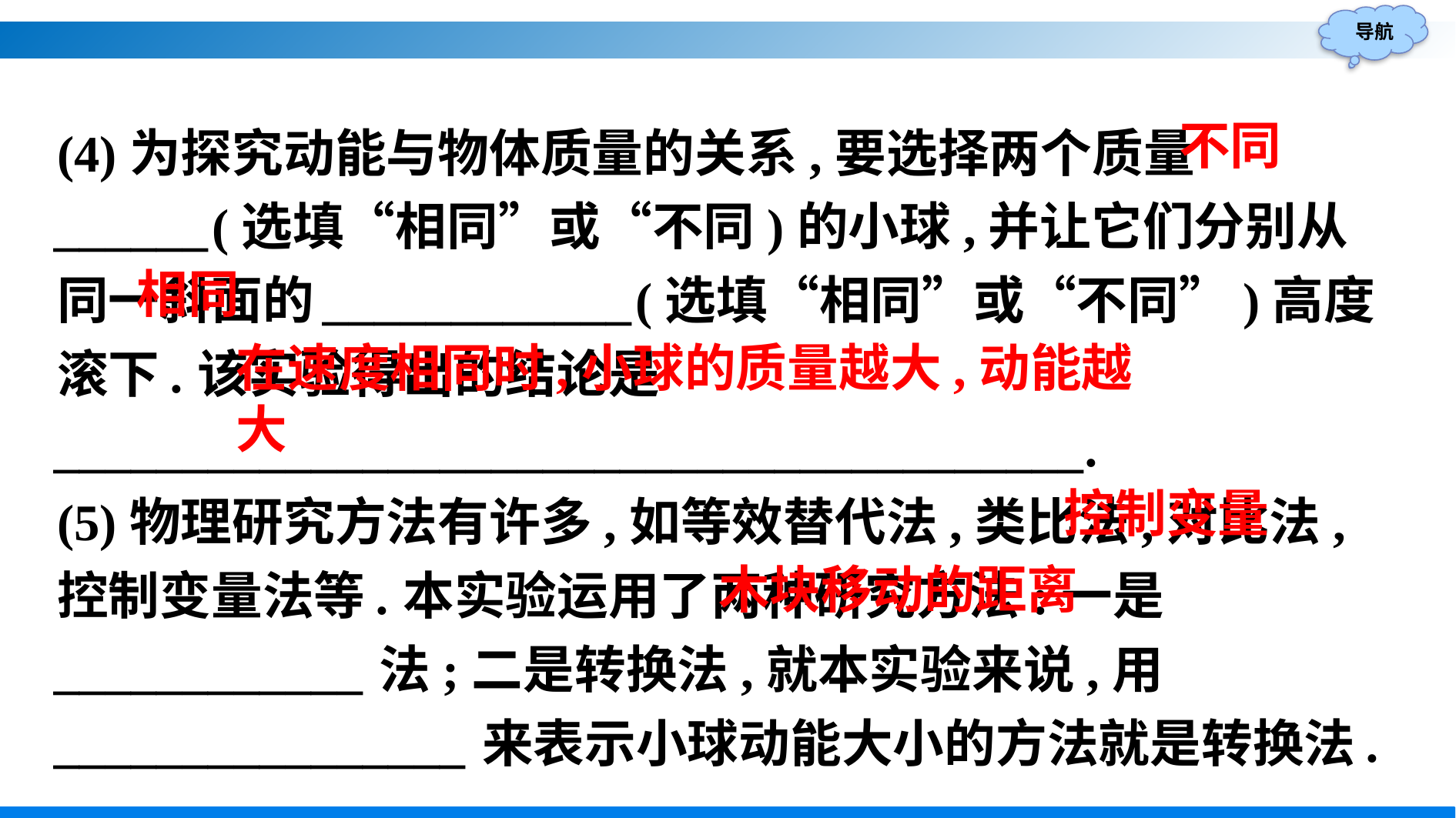

(4)为探究动能与物体质量的关系,要选择两个质量______(选填“相同”或“不同)的小球,并让它们分别从同一斜面的____________(选填“相同”或“不同”)高度滚下.该实验得出的结论是________________________________________.
(5)物理研究方法有许多,如等效替代法,类比法,对比法,控制变量法等.本实验运用了两种研究方法:一是____________法;二是转换法,就本实验来说,用________________来表示小球动能大小的方法就是转换法.
不同
相同
在速度相同时,小球的质量越大,动能越大
控制变量
木块移动的距离